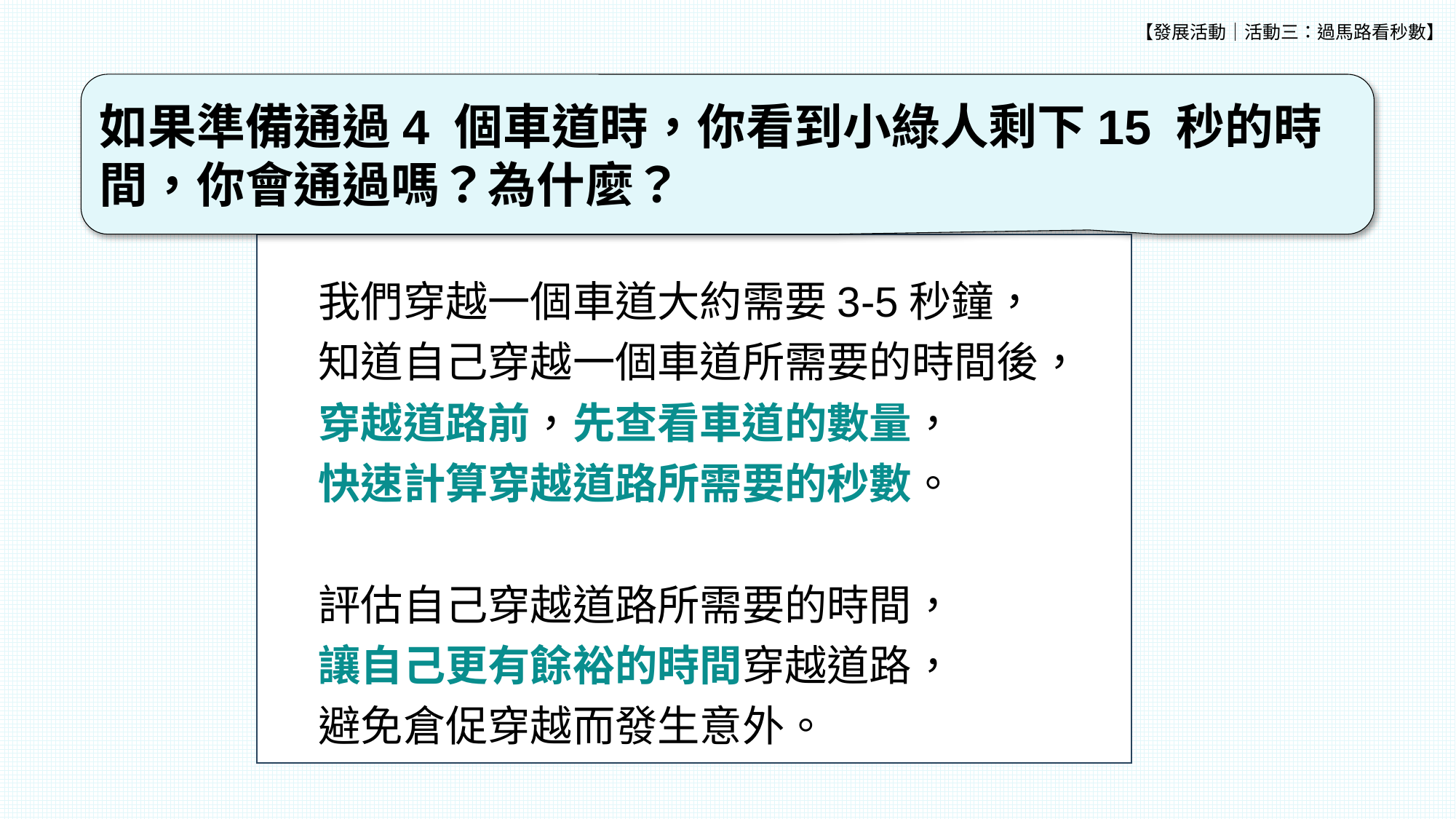

【發展活動│活動三：過馬路看秒數】
如果準備通過4 個車道時，你看到小綠人剩下15 秒的時間，你會通過嗎？為什麼？

我們穿越一個車道大約需要3-5秒鐘，
知道自己穿越一個車道所需要的時間後，
穿越道路前，先查看車道的數量，
快速計算穿越道路所需要的秒數。

評估自己穿越道路所需要的時間，
讓自己更有餘裕的時間穿越道路，
避免倉促穿越而發生意外。